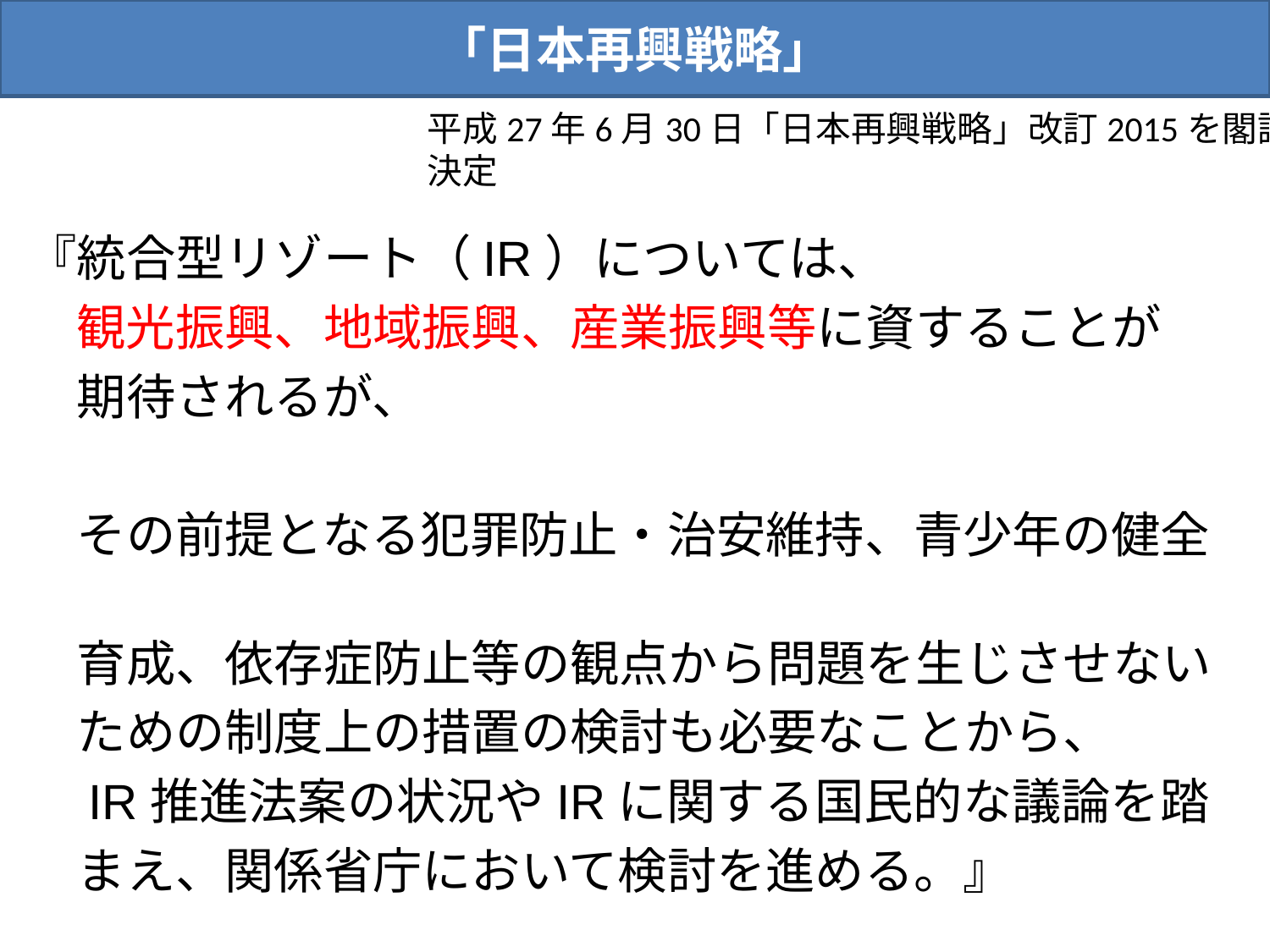

「日本再興戦略」
平成27年6月30日「日本再興戦略」改訂2015を閣議決定

『統合型リゾート（IR）については、
　観光振興、地域振興、産業振興等に資することが
　期待されるが、

　その前提となる犯罪防止・治安維持、青少年の健全
　育成、依存症防止等の観点から問題を生じさせない
　ための制度上の措置の検討も必要なことから、
　IR推進法案の状況やIRに関する国民的な議論を踏
　まえ、関係省庁において検討を進める。』